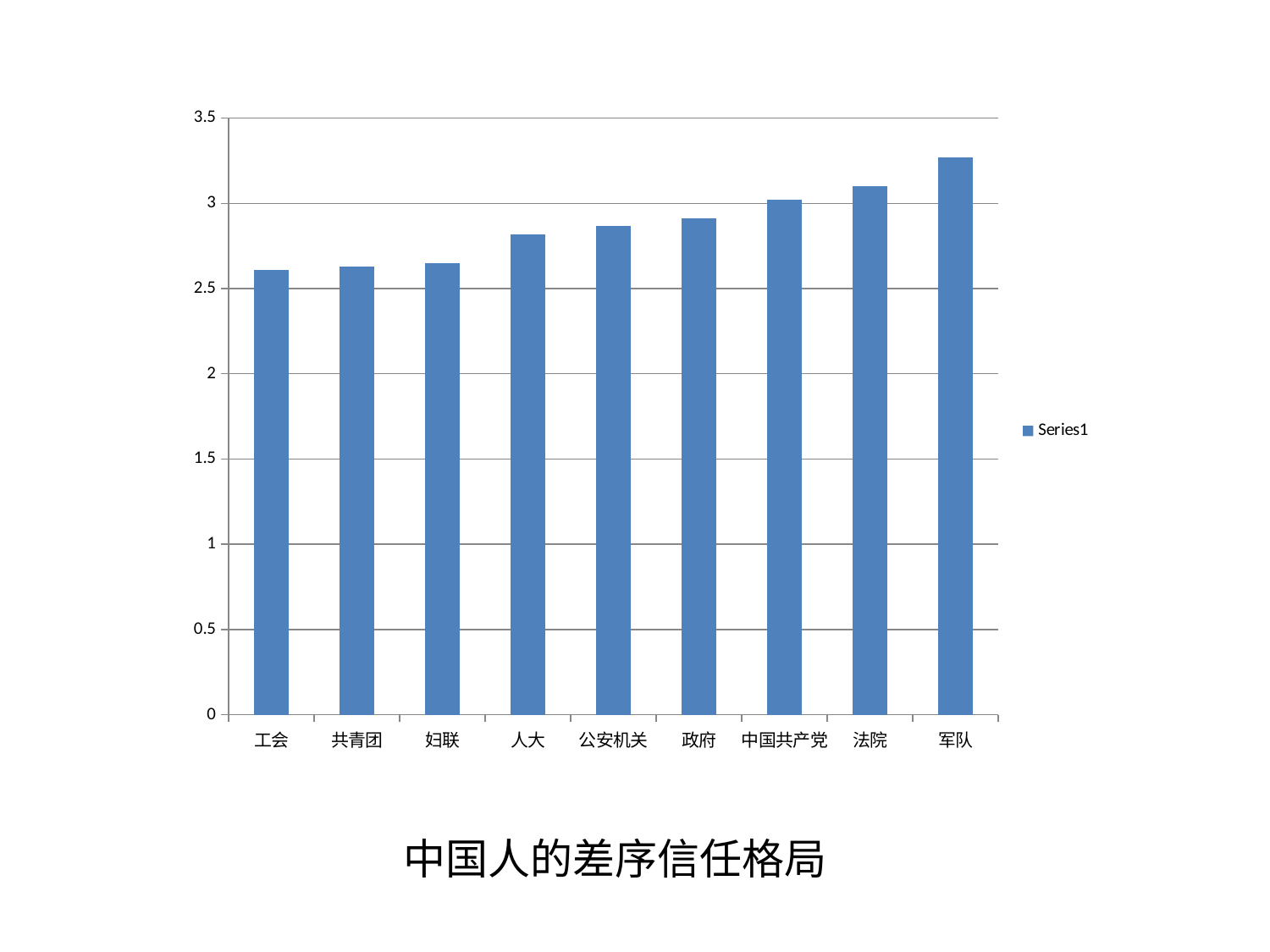

### Chart

| Category |  |
|---|---|
| 工会 | 2.61 |
| 共青团 | 2.63 |
| 妇联 | 2.65 |
| 人大 | 2.82 |
| 公安机关 | 2.87 |
| 政府 | 2.91 |
| 中国共产党 | 3.02 |
| 法院 | 3.1 |
| 军队 | 3.27 |
中国人的差序信任格局